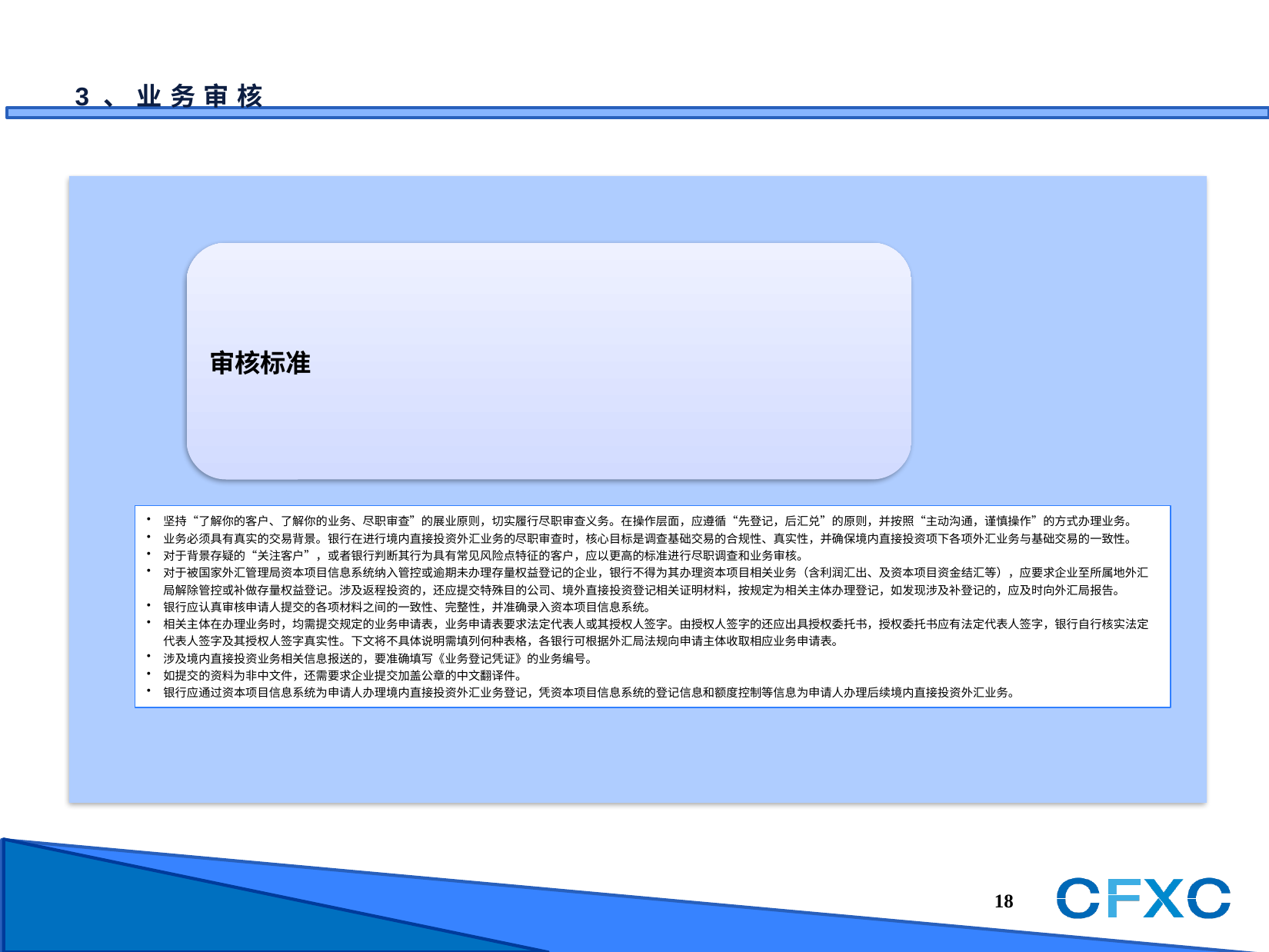

3、业务审核

坚持“了解你的客户、了解你的业务、尽职审查”的展业原则，切实履行尽职审查义务。在操作层面，应遵循“先登记，后汇兑”的原则，并按照“主动沟通，谨慎操作”的方式办理业务。
审核标准
业务必须具有真实的交易背景。银行在进行境内直接投资外汇业务的尽职审查时，核心目标是调查基础交易的合规性、真实性，并确保境内直接投资项下各项外汇业务与基础交易的一致性。
对于背景存疑的“关注客户”，或者银行判断其行为具有常见风险点特征的客户，应以更高的标准进行尽职调查和业务审核。
对于被国家外汇管理局资本项目信息系统纳入管控或逾期未办理存量权益登记的企业，银行不得为其办理资本项目相关业务（含利润汇出、及资本项目资金结汇等），应要求企业至所属地外汇局解除管控或补做存量权益登记。涉及返程投资的，还应提交特殊目的公司、境外直接投资登记相关证明材料，按规定为相关主体办理登记，如发现涉及补登记的，应及时向外汇局报告。
银行应认真审核申请人提交的各项材料之间的一致性、完整性，并准确录入资本项目信息系统。
相关主体在办理业务时，均需提交规定的业务申请表，业务申请表要求法定代表人或其授权人签字。由授权人签字的还应出具授权委托书，授权委托书应有法定代表人签字，银行自行核实法定代表人签字及其授权人签字真实性。下文将不具体说明需填列何种表格，各银行可根据外汇局法规向申请主体收取相应业务申请表。
涉及境内直接投资业务相关信息报送的，要准确填写《业务登记凭证》的业务编号。
如提交的资料为非中文件，还需要求企业提交加盖公章的中文翻译件。
银行应通过资本项目信息系统为申请人办理境内直接投资外汇业务登记，凭资本项目信息系统的登记信息和额度控制等信息为申请人办理后续境内直接投资外汇业务。
18